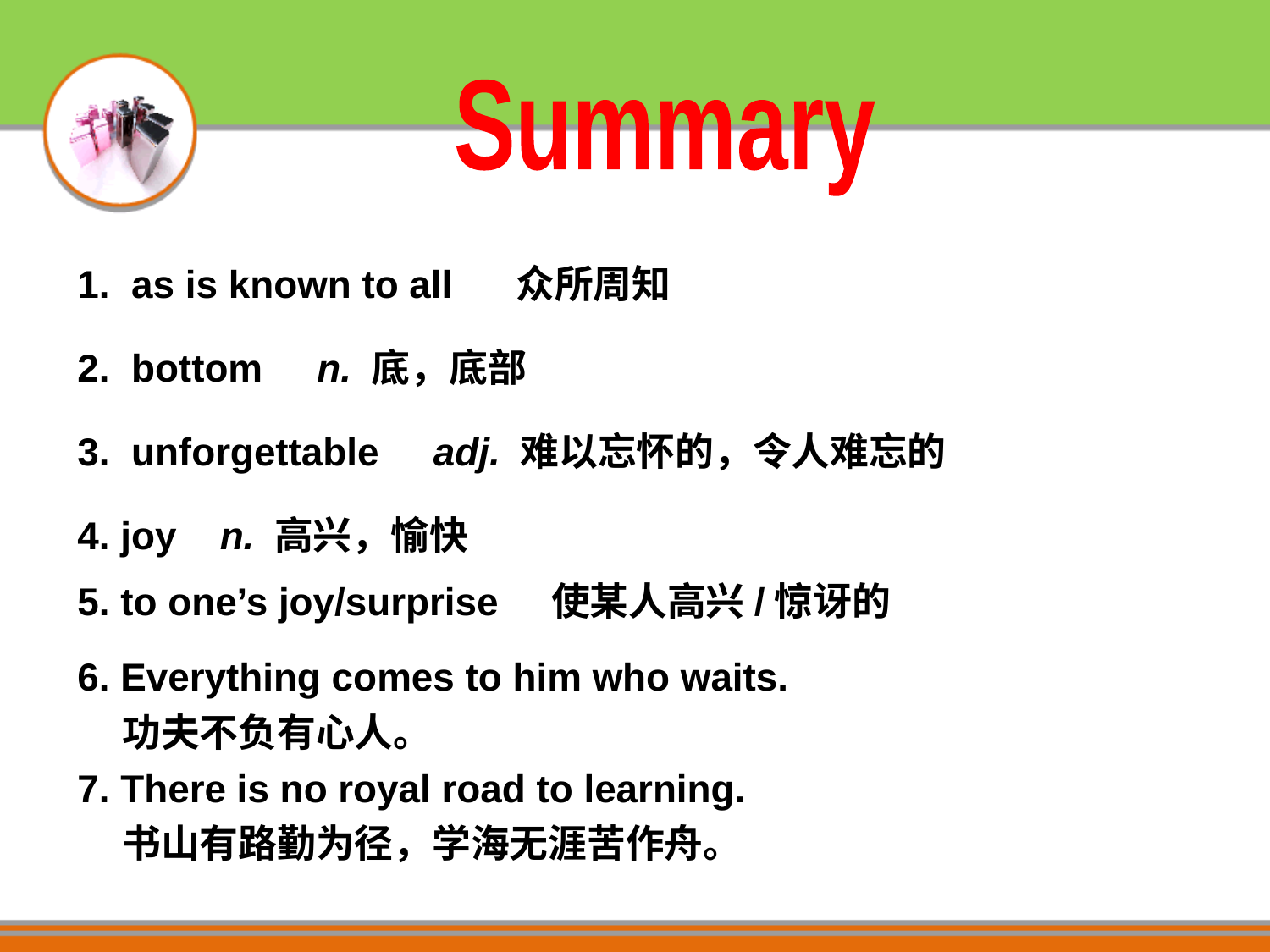

Summary
1.  as is known to all     众所周知
2.  bottom     n. 底，底部
3.  unforgettable     adj. 难以忘怀的，令人难忘的
4. joy    n. 高兴，愉快
5. to one’s joy/surprise    使某人高兴/惊讶的
6. Everything comes to him who waits.
    功夫不负有心人。
7. There is no royal road to learning.
    书山有路勤为径，学海无涯苦作舟。